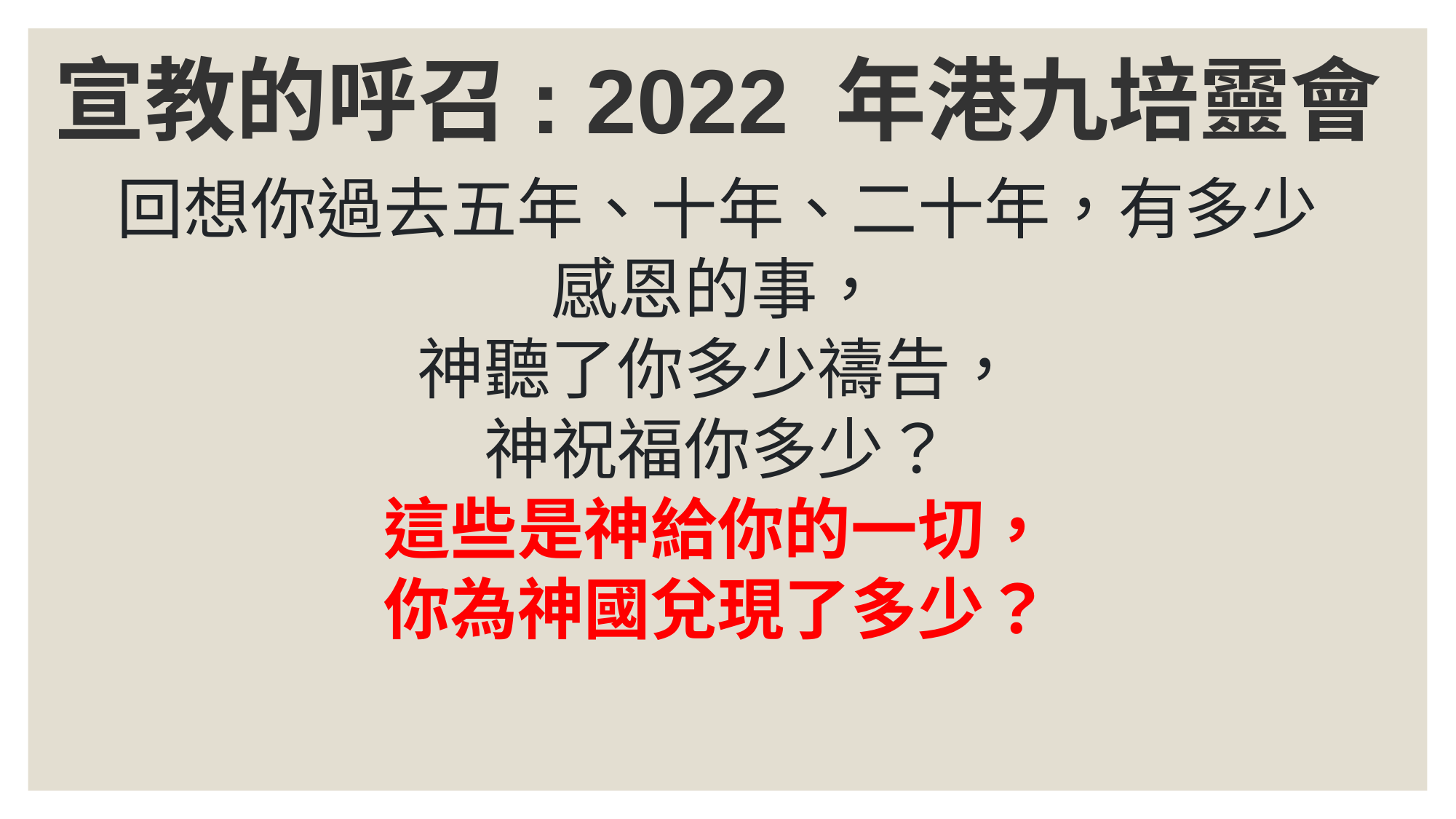

# 宣教的呼召: 2022 年港九培靈會
回想你過去五年、十年、二十年，有多少感恩的事，
神聽了你多少禱告，
神祝福你多少？
這些是神給你的一切，
你為神國兌現了多少？